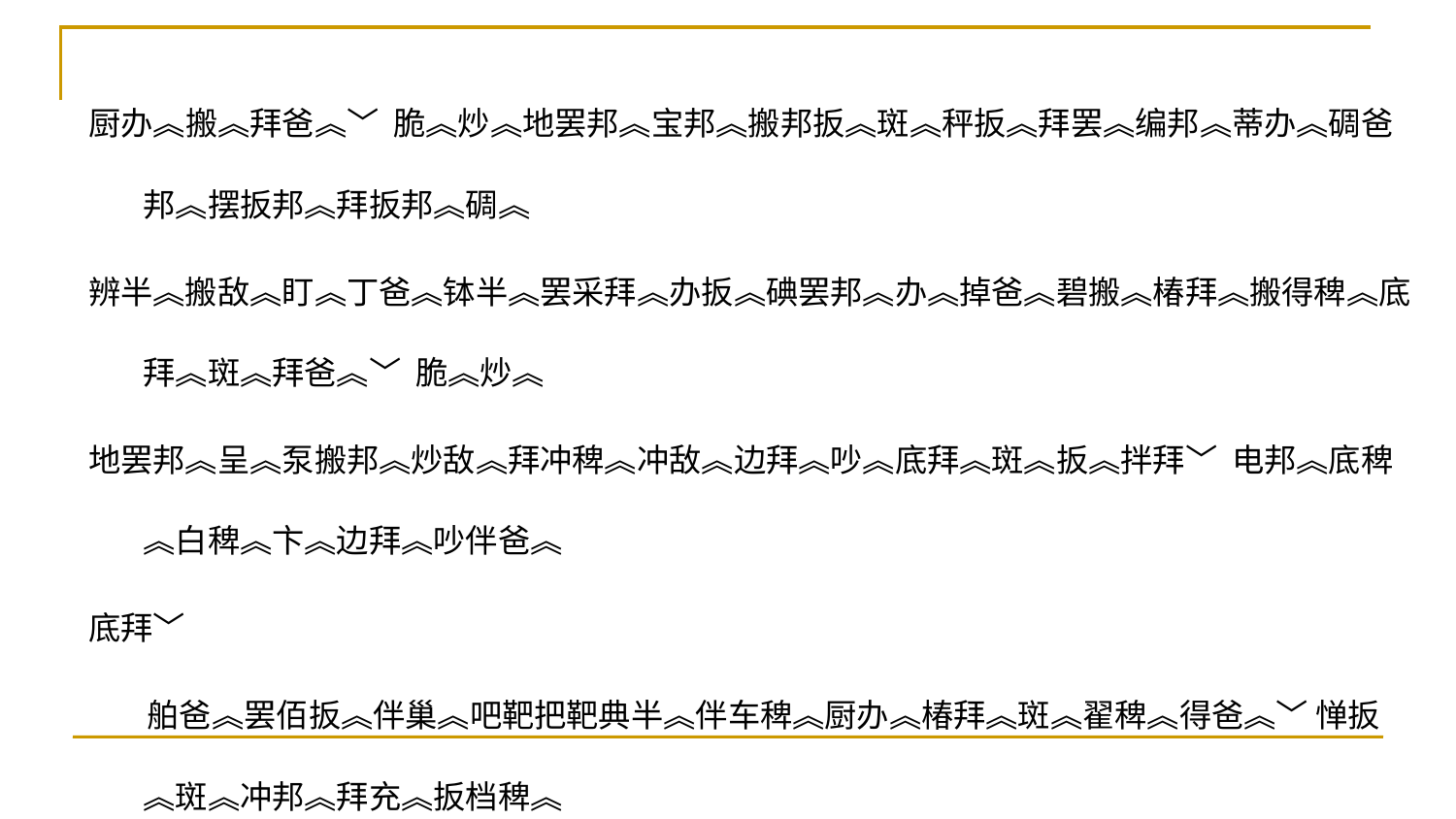

厨办︽搬︽拜爸︽﹀  脆︽炒︽地罢邦︽宝邦︽搬邦扳︽斑︽秤扳︽拜罢︽编邦︽蒂办︽碉爸邦︽摆扳邦︽拜扳邦︽碉︽
辨半︽搬敌︽盯︽丁爸︽钵半︽罢采拜︽办扳︽碘罢邦︽办︽掉爸︽碧搬︽椿拜︽搬得稗︽底拜︽斑︽拜爸︽﹀  脆︽炒︽
地罢邦︽呈︽泵搬邦︽炒敌︽拜冲稗︽冲敌︽边拜︽吵︽底拜︽斑︽扳︽拌拜﹀  电邦︽底稗︽白稗︽卞︽边拜︽吵伴爸︽
底拜﹀
       舶爸︽罢佰扳︽伴巢︽吧靶把靶典半︽伴车稗︽厨办︽椿拜︽斑︽翟稗︽得爸︽﹀ 惮扳︽斑︽冲邦︽拜充︽扳档稗︽
白稗︽卞︽脆︽池︽得罢︽编︽池爸︽搬插稗︽罢邦半︽搬蹬爸邦︽锤邦︽柴︽泵搬邦︽炒敌︽恫︽蒂︽碉敌︽雏︽档罢邦︽
宝︽办扳︽碘罢邦︽拜捕邦︽党半︽池爸︽锤邦︽底拜﹀